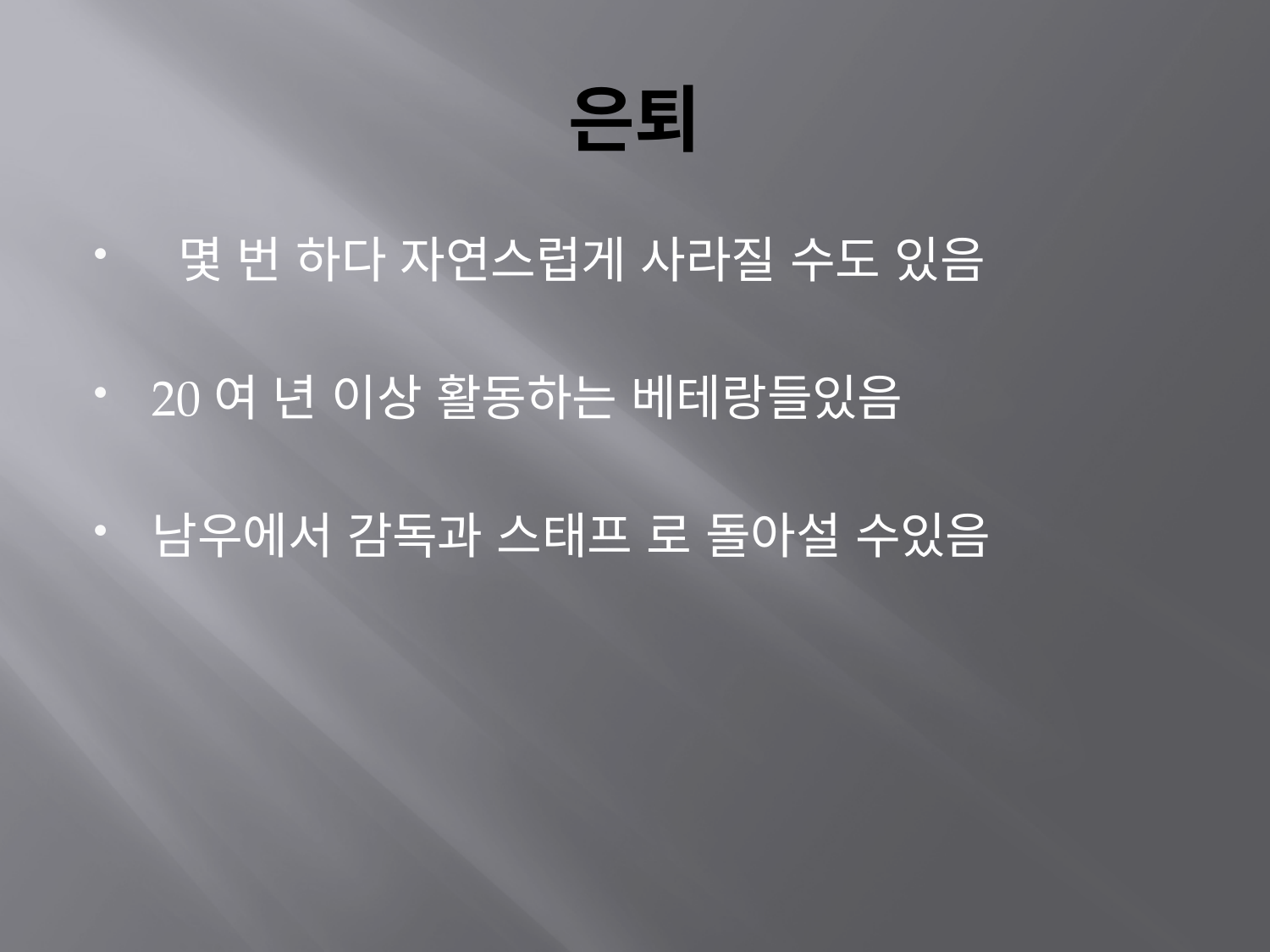

# 은퇴
 몇 번 하다 자연스럽게 사라질 수도 있음

20여 년 이상 활동하는 베테랑들있음

남우에서 감독과 스태프 로 돌아설 수있음